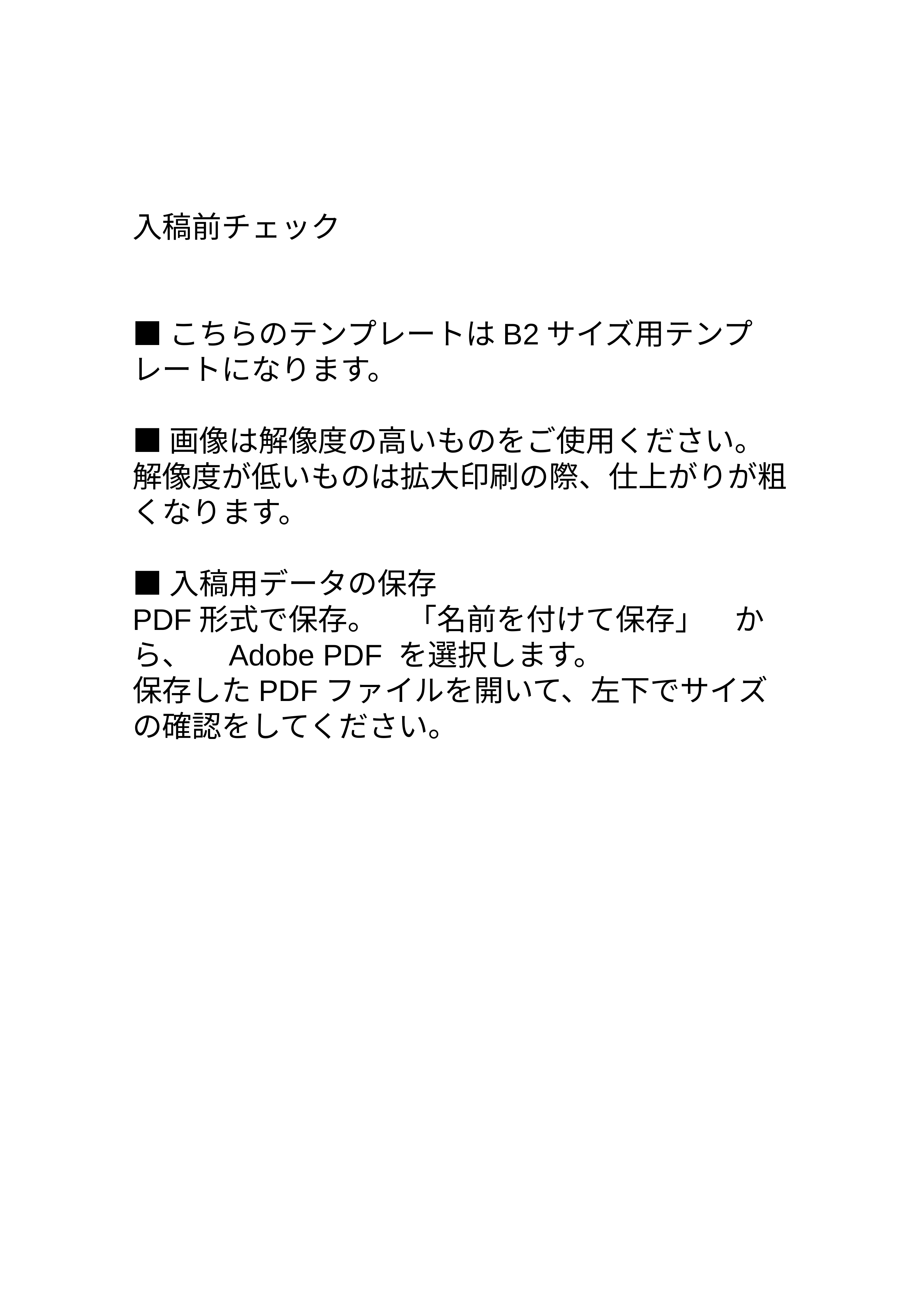

入稿前チェック

■こちらのテンプレートはB2サイズ用テンプレートになります。

■画像は解像度の高いものをご使用ください。
解像度が低いものは拡大印刷の際、仕上がりが粗くなります。

■入稿用データの保存
PDF形式で保存。　「名前を付けて保存」　から、　Adobe PDF を選択します。
保存したPDFファイルを開いて、左下でサイズの確認をしてください。